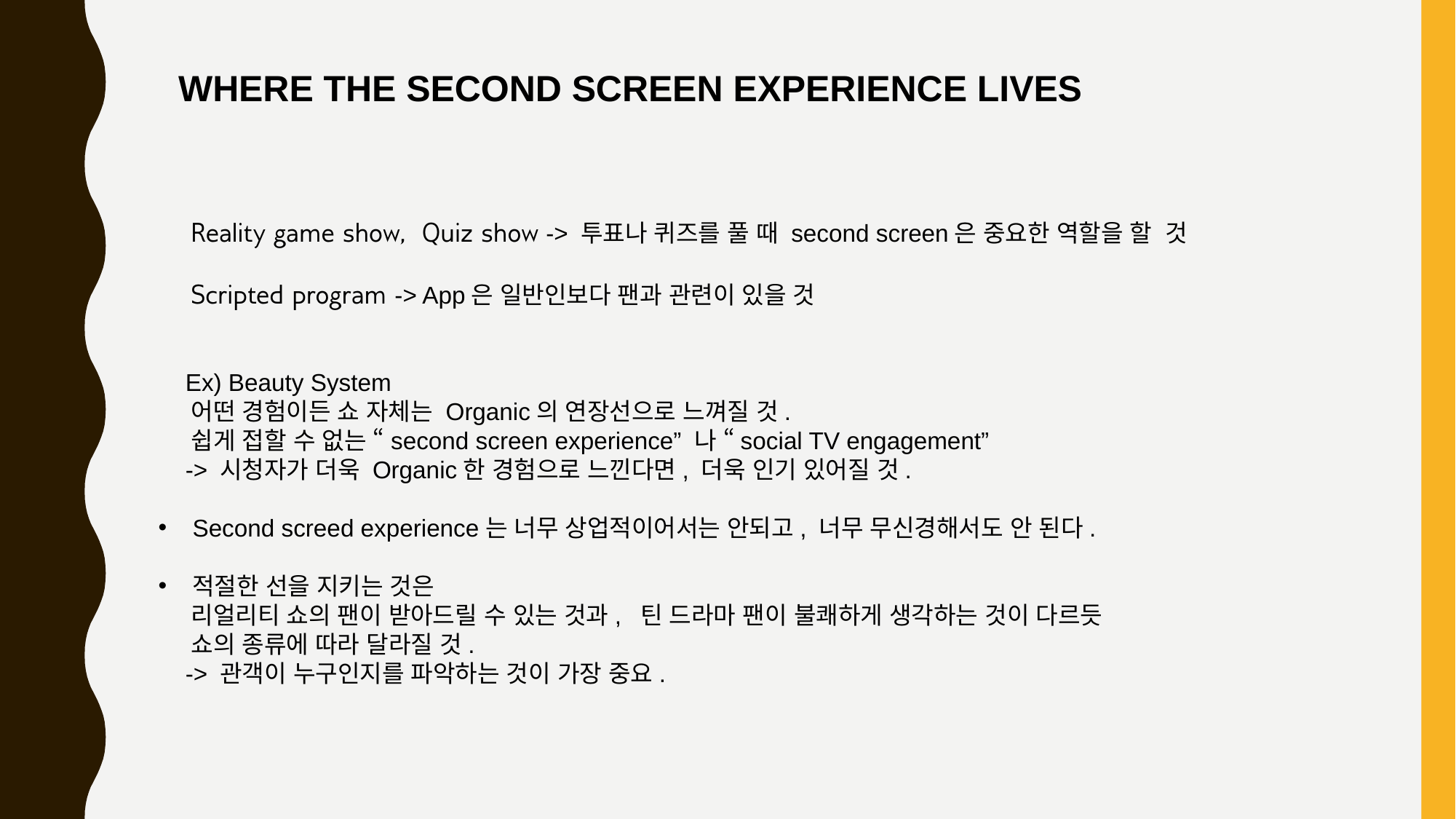

WHERE THE SECOND SCREEN EXPERIENCE LIVES
    Reality game show,  Quiz show -> 투표나 퀴즈를 풀 때 second screen은 중요한 역할을 할  것

    Scripted program -> App은 일반인보다 팬과 관련이 있을 것

    Ex) Beauty System
    어떤 경험이든 쇼 자체는 Organic의 연장선으로 느껴질 것.
    쉽게 접할 수 없는 “second screen experience” 나 “social TV engagement”
    -> 시청자가 더욱 Organic한 경험으로 느낀다면, 더욱 인기 있어질 것.

Second screed experience는 너무 상업적이어서는 안되고, 너무 무신경해서도 안 된다.

적절한 선을 지키는 것은
    리얼리티 쇼의 팬이 받아드릴 수 있는 것과,  틴 드라마 팬이 불쾌하게 생각하는 것이 다르듯
    쇼의 종류에 따라 달라질 것.
    -> 관객이 누구인지를 파악하는 것이 가장 중요.